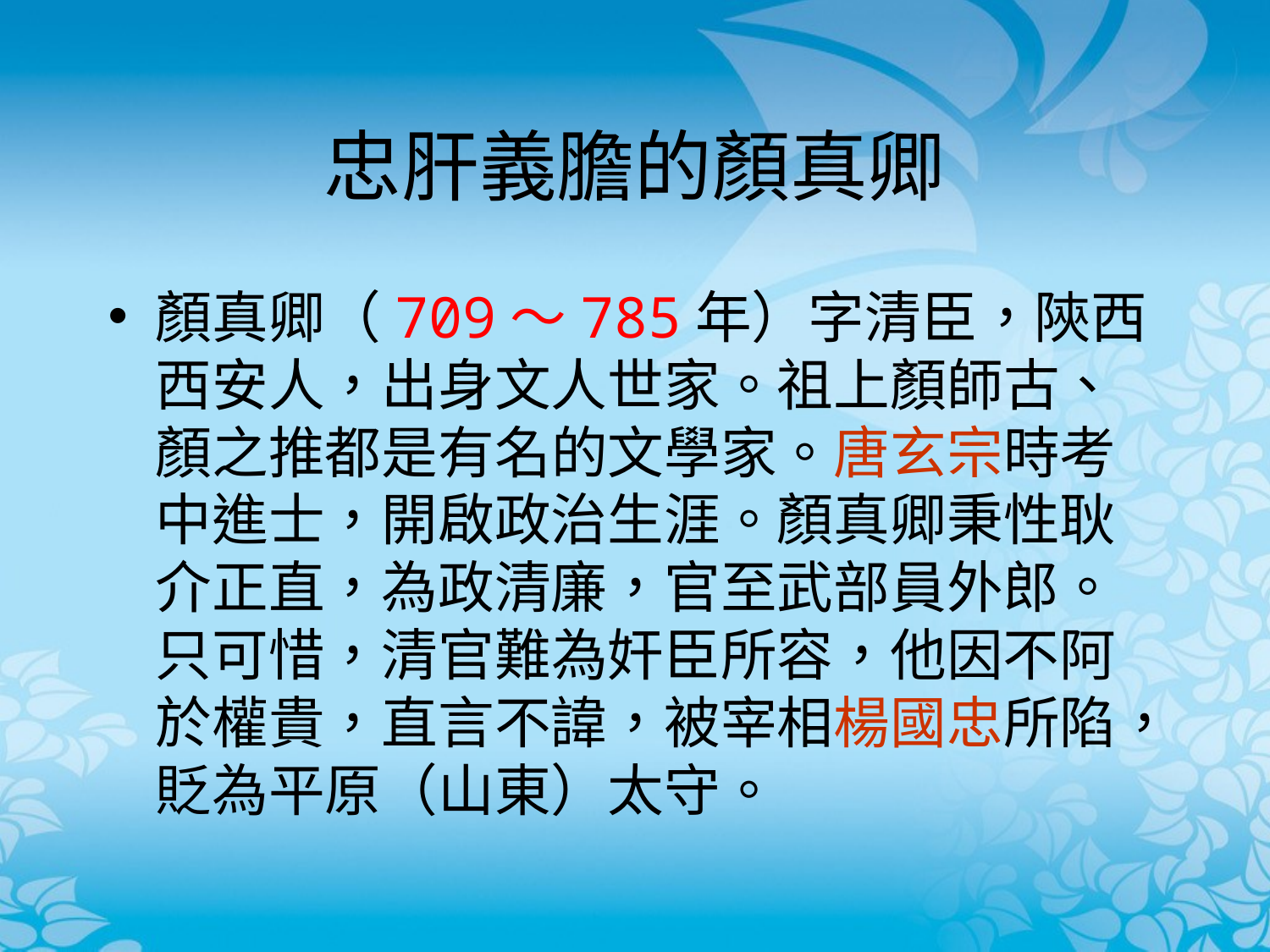

# 忠肝義膽的顏真卿
顏真卿（709～785年）字清臣，陝西西安人，出身文人世家。祖上顏師古、顏之推都是有名的文學家。唐玄宗時考中進士，開啟政治生涯。顏真卿秉性耿介正直，為政清廉，官至武部員外郎。只可惜，清官難為奸臣所容，他因不阿於權貴，直言不諱，被宰相楊國忠所陷，貶為平原（山東）太守。